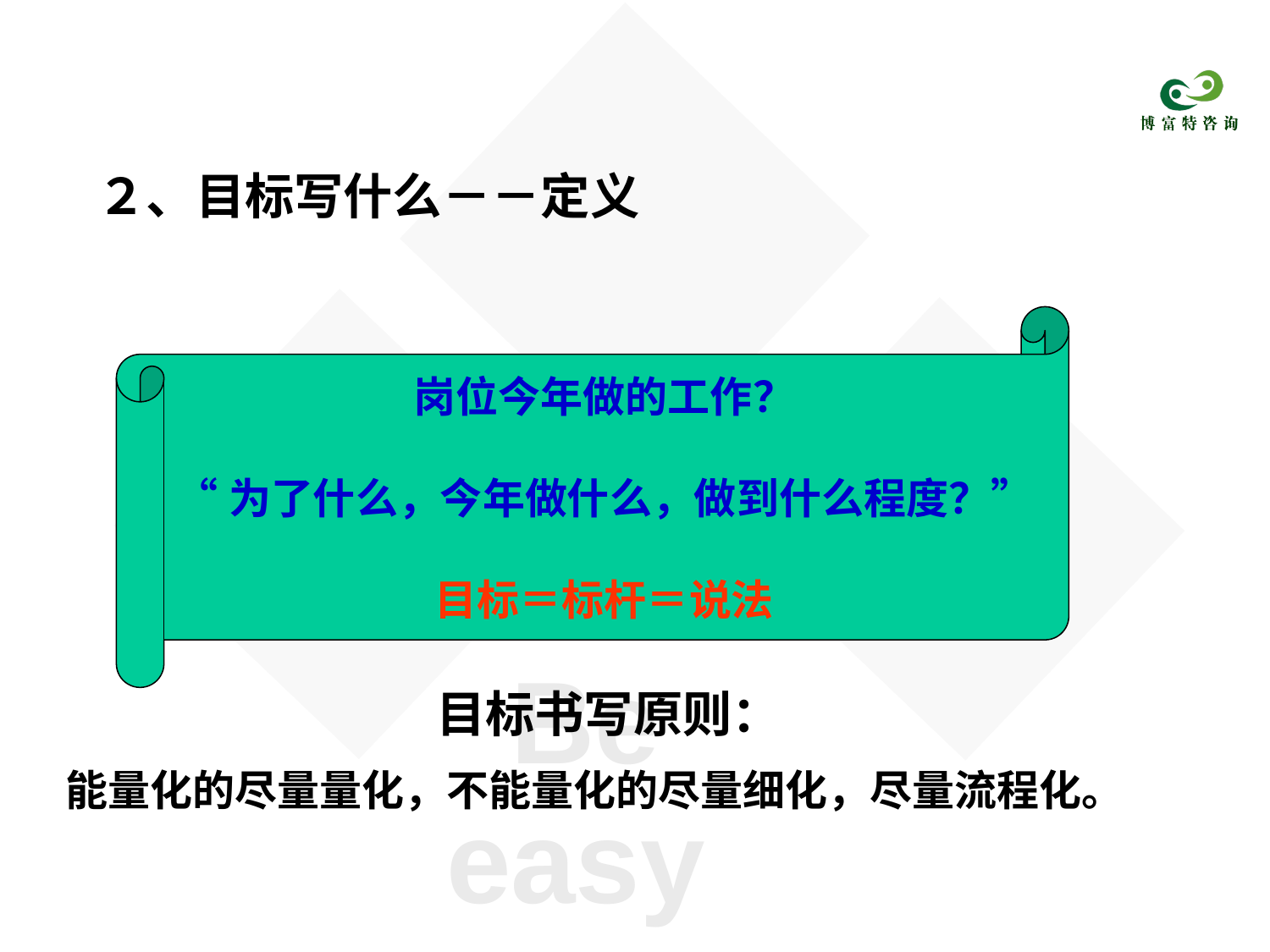

２、目标写什么－－定义
岗位今年做的工作？

“为了什么，今年做什么，做到什么程度？”

目标＝标杆＝说法
                                目标书写原则：
能量化的尽量量化，不能量化的尽量细化，尽量流程化。